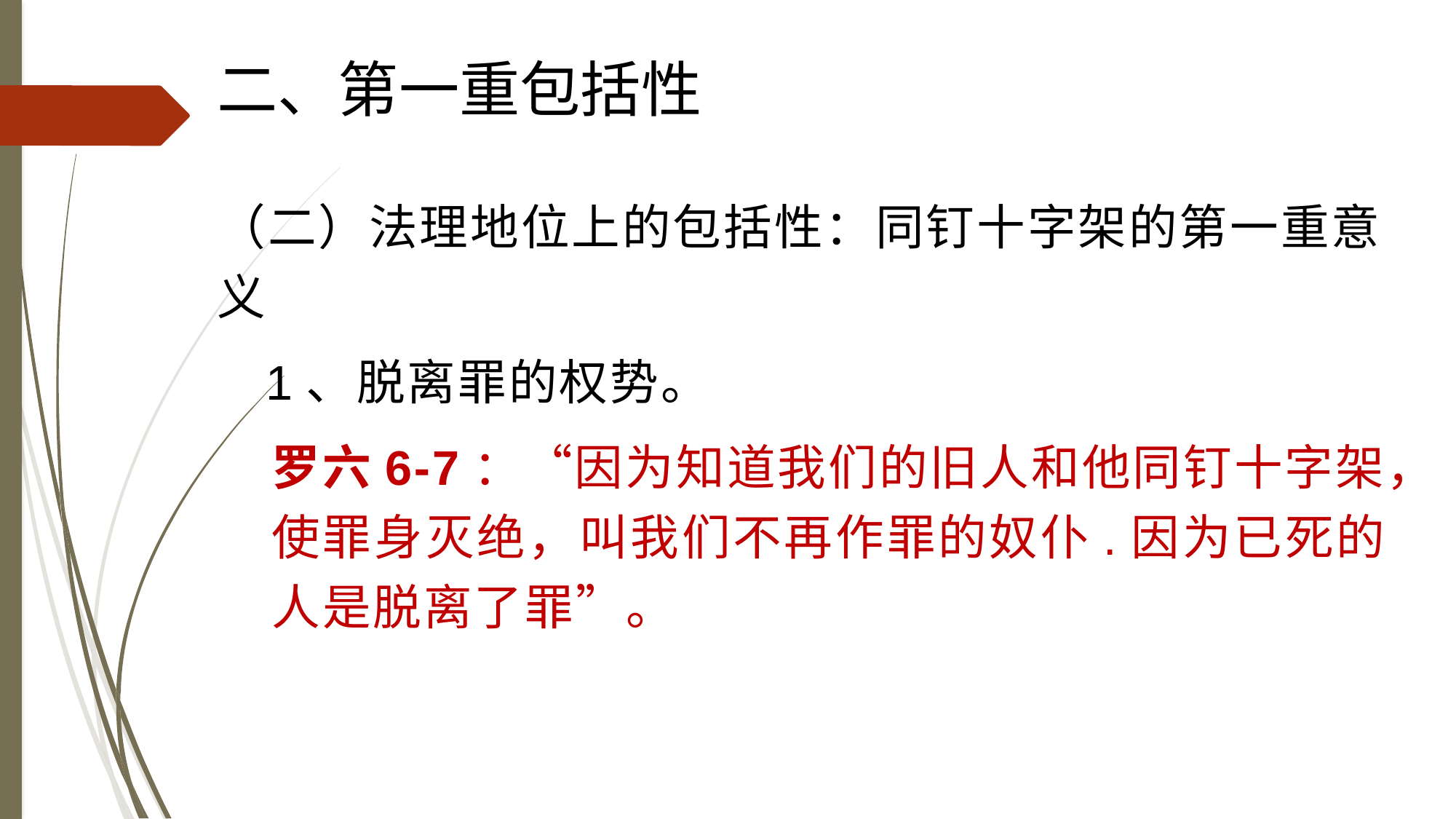

# 二、第一重包括性
（二）法理地位上的包括性：同钉十字架的第一重意义
 1、脱离罪的权势。
罗六6-7：“因为知道我们的旧人和他同钉十字架，使罪身灭绝，叫我们不再作罪的奴仆.因为已死的人是脱离了罪”。